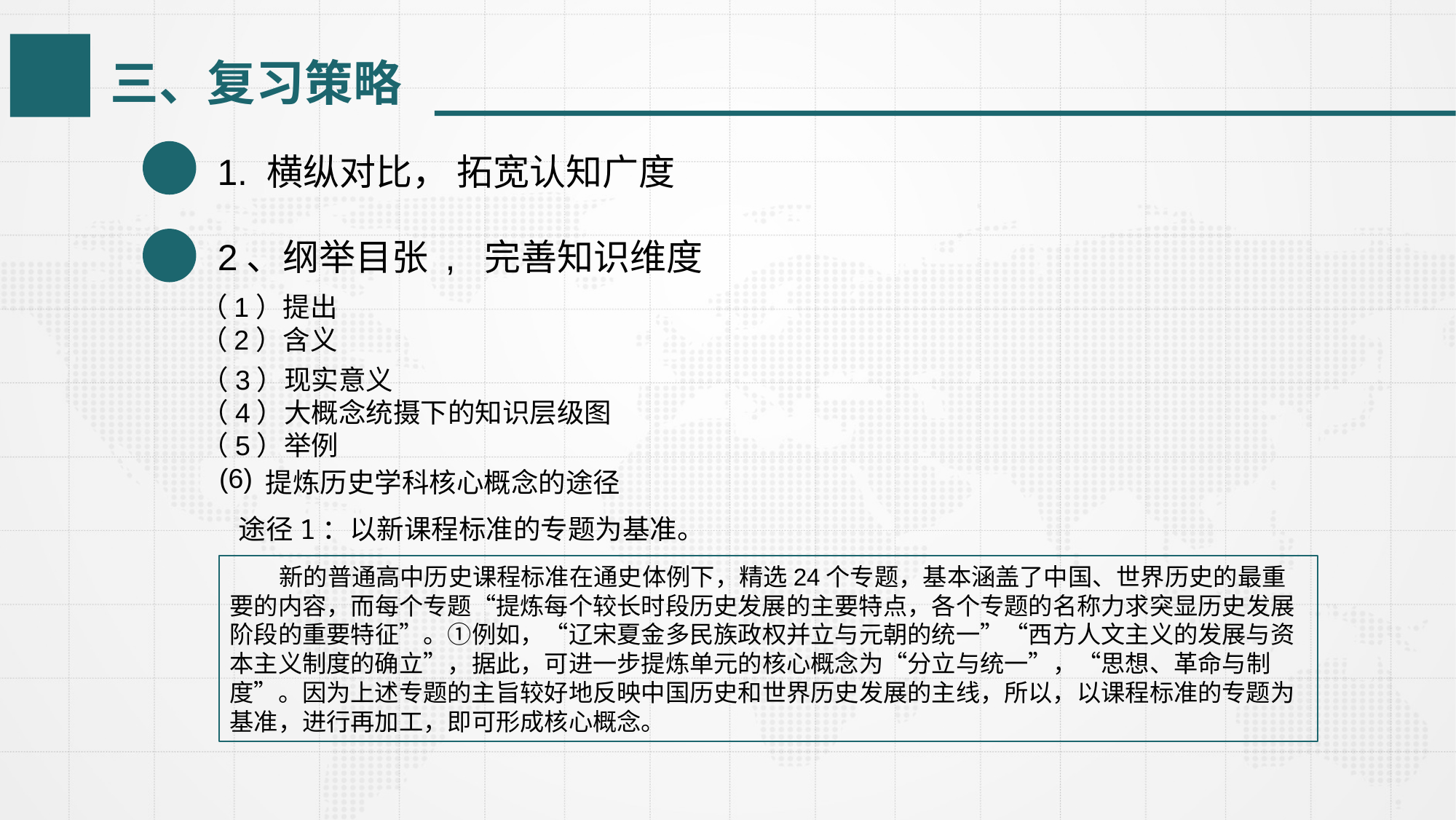

三、复习策略

1. 横纵对比， 拓宽认知广度

2、纲举目张 ,  完善知识维度
（1）提出
（2）含义

 （3）现实意义
 （4）大概念统摄下的知识层级图
 （5）举例
    (6)
提炼历史学科核心概念的途径
途径1：以新课程标准的专题为基准。
        新的普通高中历史课程标准在通史体例下，精选24个专题，基本涵盖了中国、世界历史的最重要的内容，而每个专题“提炼每个较长时段历史发展的主要特点，各个专题的名称力求突显历史发展阶段的重要特征”。①例如，“辽宋夏金多民族政权并立与元朝的统一”“西方人文主义的发展与资本主义制度的确立”，据此，可进一步提炼单元的核心概念为“分立与统一”，“思想、革命与制度”。因为上述专题的主旨较好地反映中国历史和世界历史发展的主线，所以，以课程标准的专题为基准，进行再加工，即可形成核心概念。